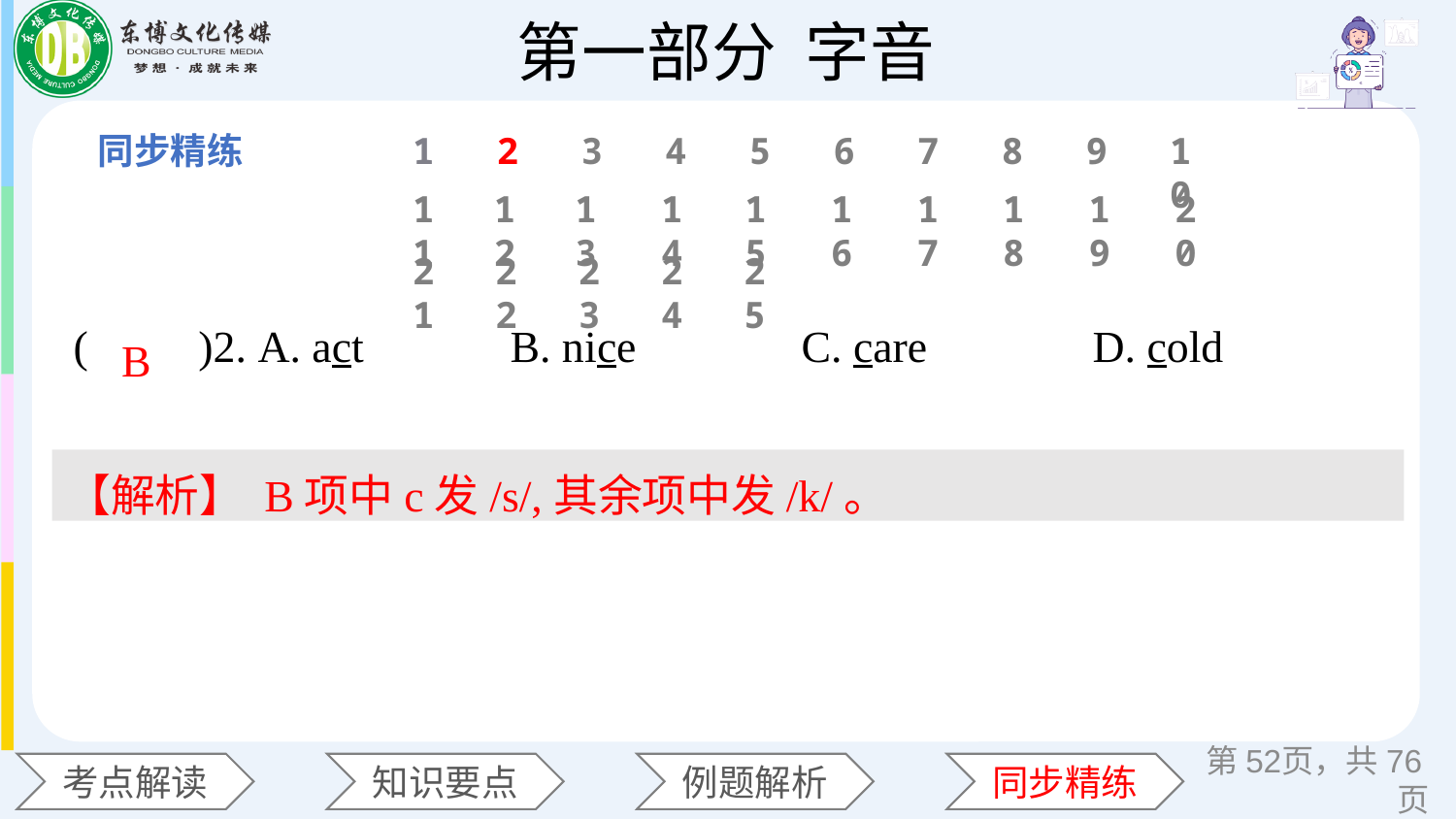

1
2
3
4
5
6
7
8
9
10
11
12
13
14
15
16
17
18
19
20
21
22
23
24
25

(　　)2. A. act    	B. nice    	C. care    	D. cold
B
【解析】 B项中c发/s/,其余项中发/k/。

第52页，共76页